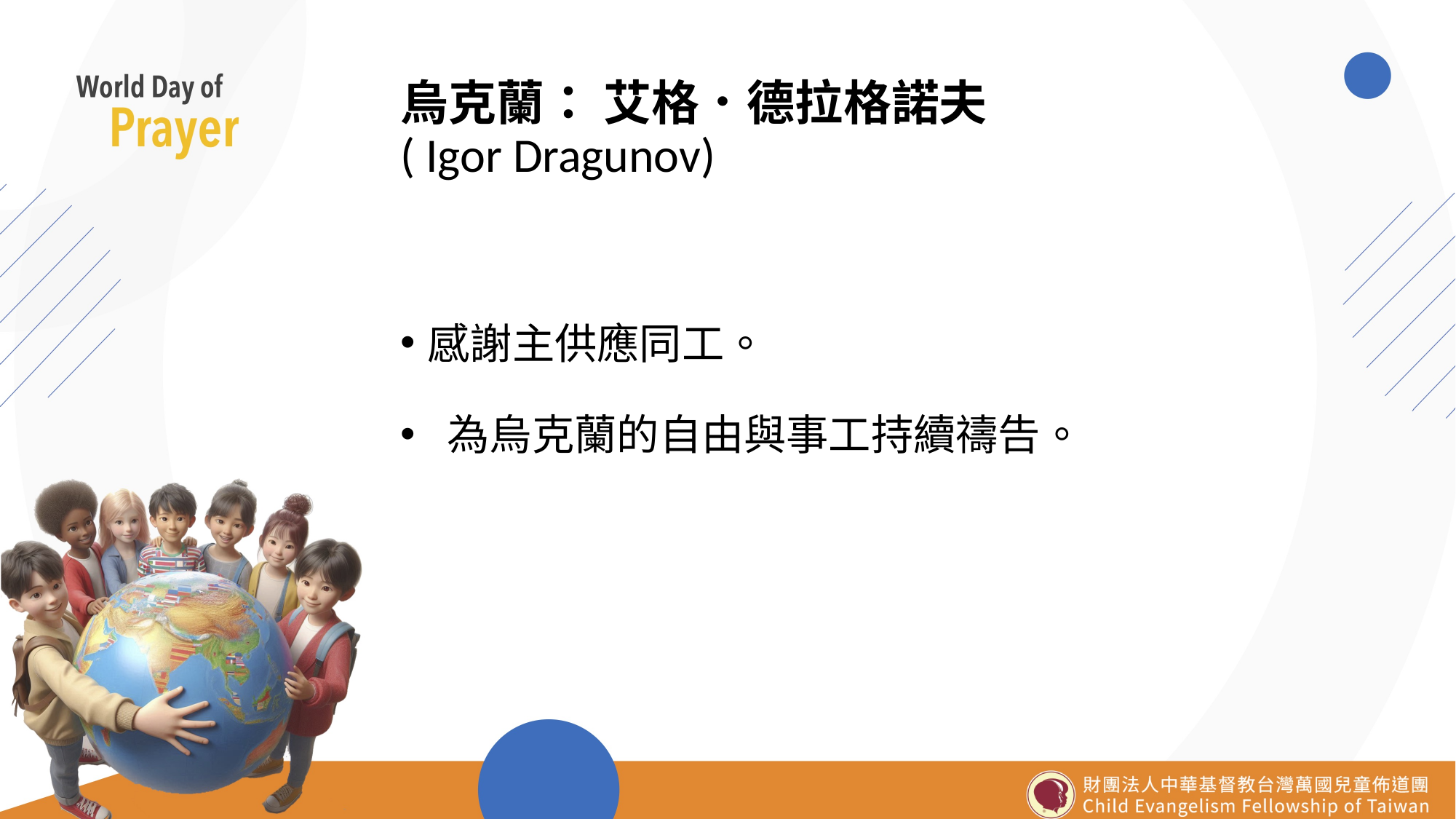

# 烏克蘭： 艾格．德拉格諾夫 ( Igor Dragunov)
感謝主供應同工。
 為烏克蘭的自由與事工持續禱告。